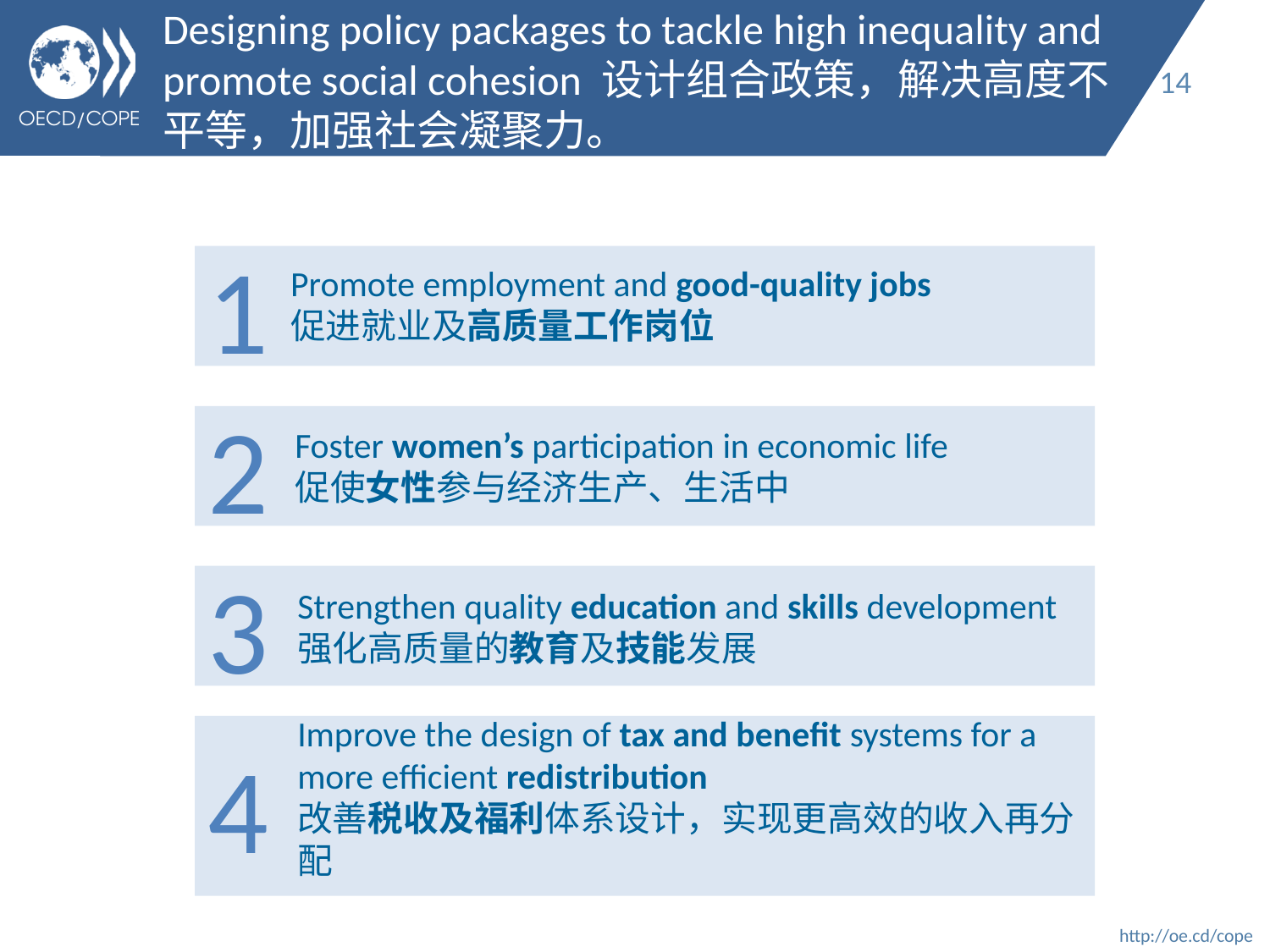

# Designing policy packages to tackle high inequality and promote social cohesion 设计组合政策，解决高度不平等，加强社会凝聚力。
Promote employment and good-quality jobs
促进就业及高质量工作岗位
1
Foster women’s participation in economic life
促使女性参与经济生产、生活中
2
3
Strengthen quality education and skills development
强化高质量的教育及技能发展
4
Improve the design of tax and benefit systems for a more efficient redistribution
改善税收及福利体系设计，实现更高效的收入再分配